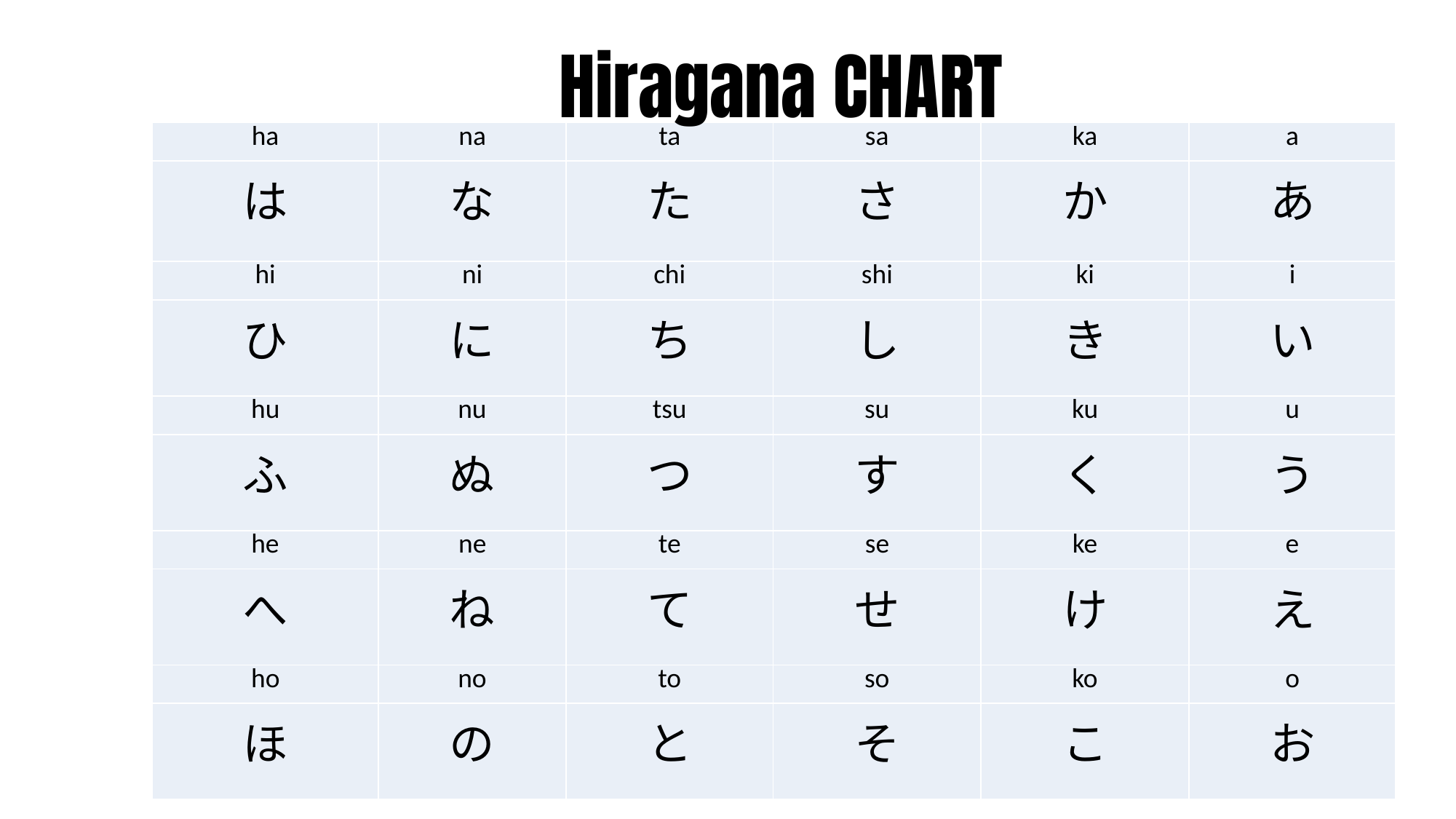

Hiragana CHART
| ha | na | ta | sa | ka | a |
| --- | --- | --- | --- | --- | --- |
| は | な | た | さ | か | あ |
| hi | ni | chi | shi | ki | i |
| ひ | に | ち | し | き | い |
| hu | nu | tsu | su | ku | u |
| ふ | ぬ | つ | す | く | う |
| he | ne | te | se | ke | e |
| へ | ね | て | せ | け | え |
| ho | no | to | so | ko | o |
| ほ | の | と | そ | こ | お |